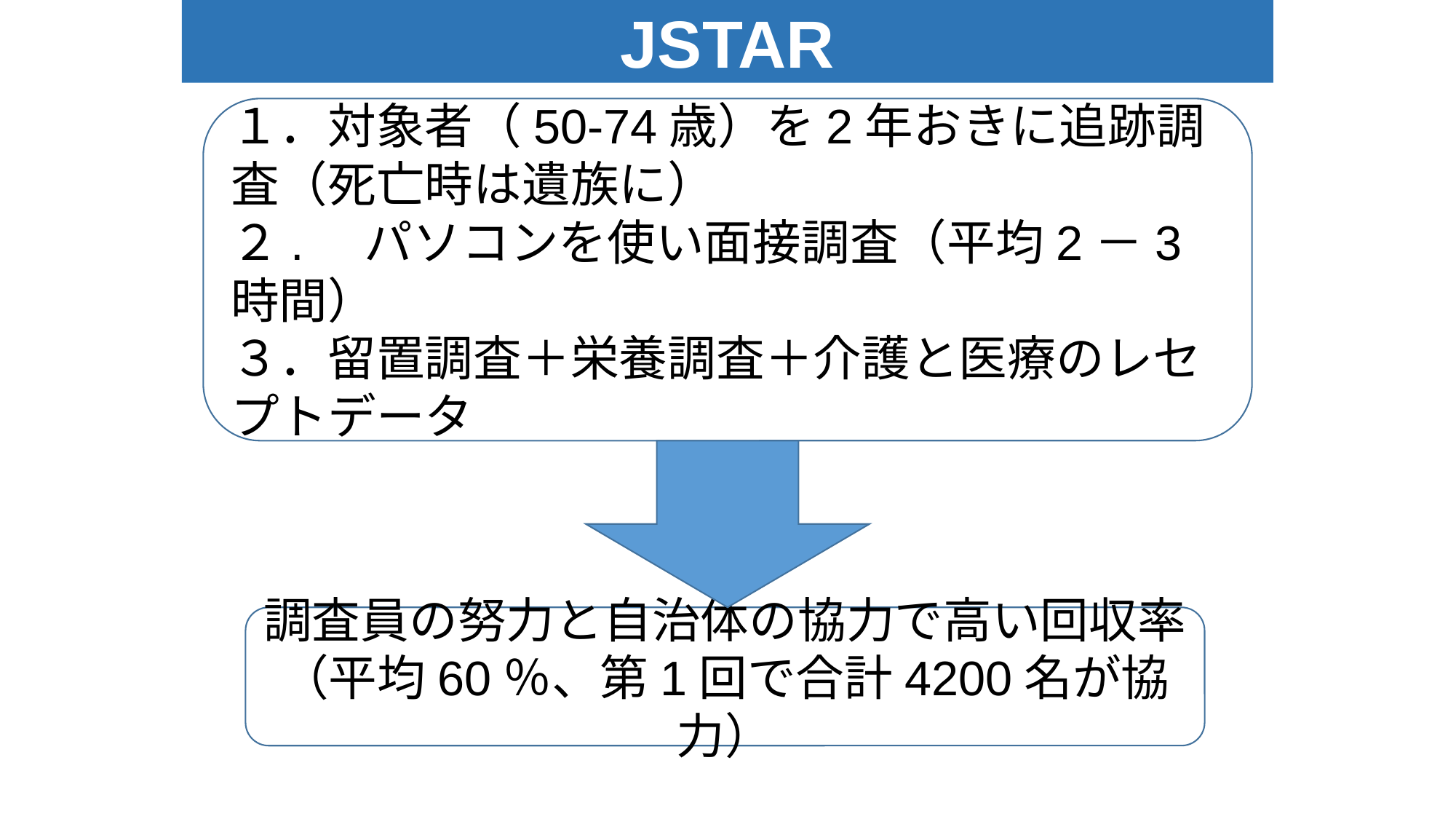

JSTAR
１．対象者（50-74歳）を2年おきに追跡調査（死亡時は遺族に）
２.　パソコンを使い面接調査（平均2－3時間）
３．留置調査＋栄養調査＋介護と医療のレセプトデータ

調査員の努力と自治体の協力で高い回収率（平均60％、第1回で合計4200名が協力）